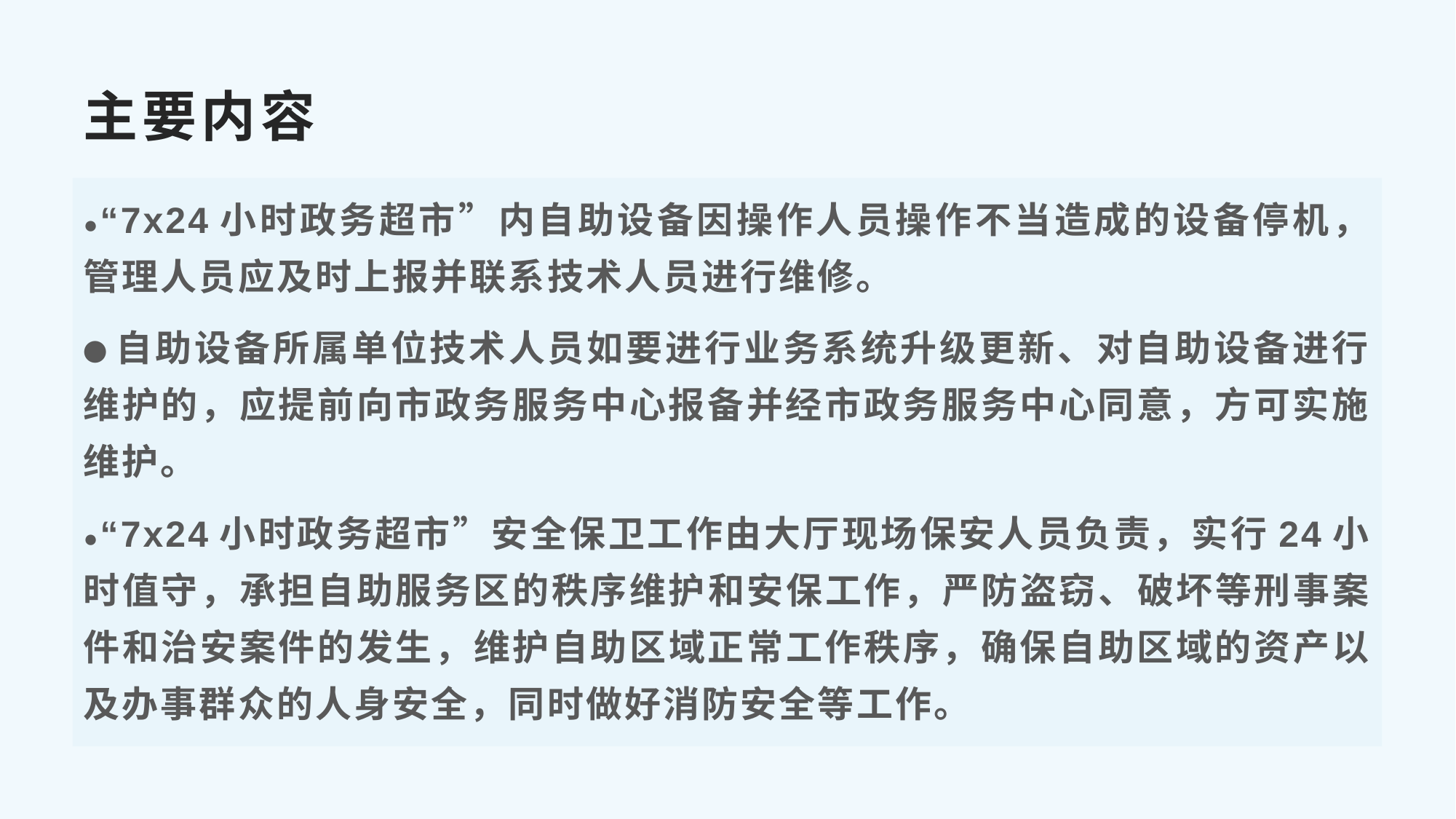

# 主要内容
●“7x24小时政务超市”内自助设备因操作人员操作不当造成的设备停机，管理人员应及时上报并联系技术人员进行维修。
●自助设备所属单位技术人员如要进行业务系统升级更新、对自助设备进行维护的，应提前向市政务服务中心报备并经市政务服务中心同意，方可实施维护。
●“7x24小时政务超市”安全保卫工作由大厅现场保安人员负责，实行24小时值守，承担自助服务区的秩序维护和安保工作，严防盗窃、破坏等刑事案件和治安案件的发生，维护自助区域正常工作秩序，确保自助区域的资产以及办事群众的人身安全，同时做好消防安全等工作。